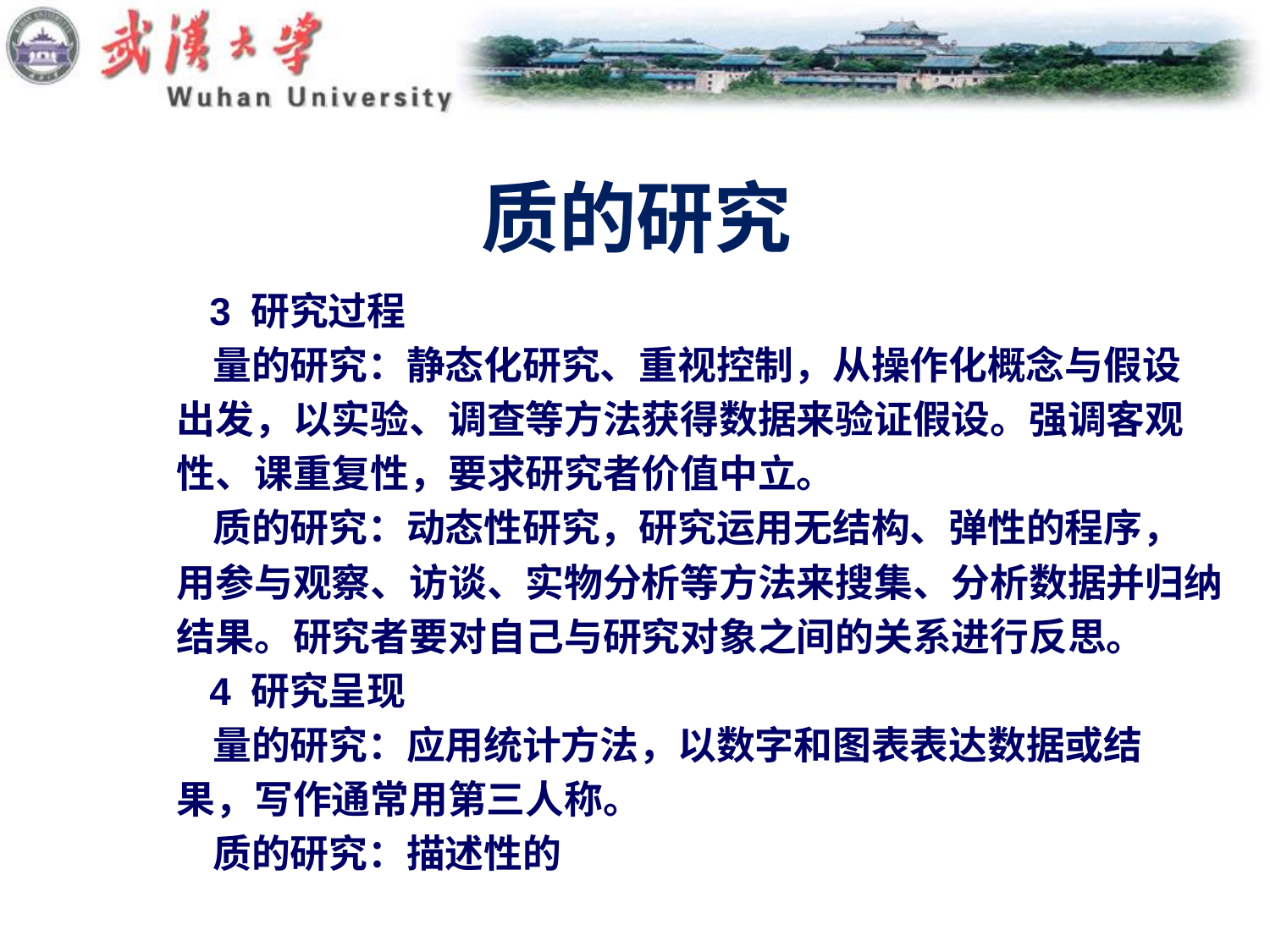

# 质的研究
   3 研究过程
   量的研究：静态化研究、重视控制，从操作化概念与假设
出发，以实验、调查等方法获得数据来验证假设。强调客观
性、课重复性，要求研究者价值中立。
   质的研究：动态性研究，研究运用无结构、弹性的程序，
用参与观察、访谈、实物分析等方法来搜集、分析数据并归纳
结果。研究者要对自己与研究对象之间的关系进行反思。
   4 研究呈现
   量的研究：应用统计方法，以数字和图表表达数据或结
果，写作通常用第三人称。
   质的研究：描述性的